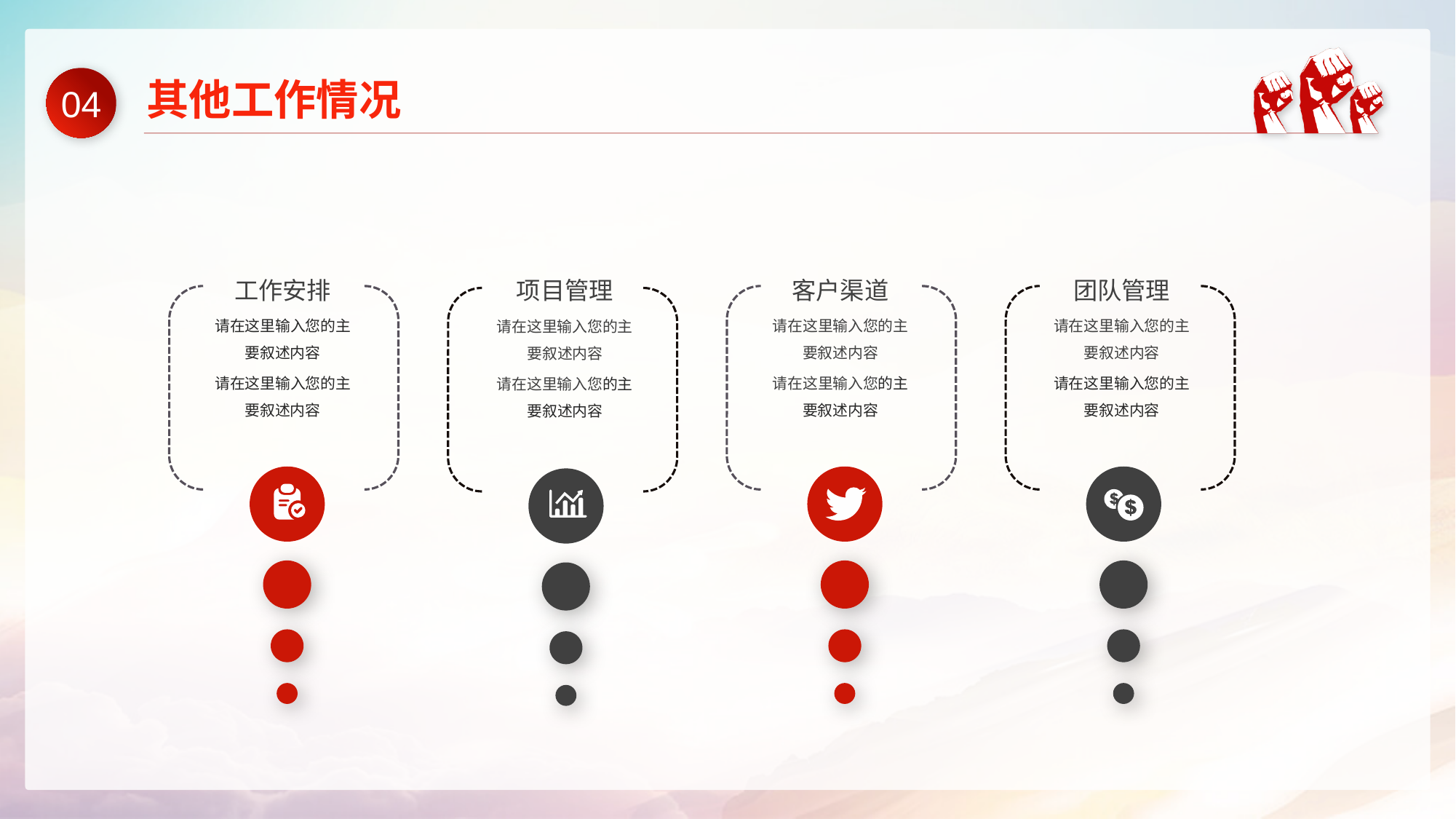

其他工作情况
04
工作安排
请在这里输入您的主要叙述内容
请在这里输入您的主要叙述内容
客户渠道
请在这里输入您的主要叙述内容
请在这里输入您的主要叙述内容
团队管理
请在这里输入您的主要叙述内容
请在这里输入您的主要叙述内容
项目管理
请在这里输入您的主要叙述内容
请在这里输入您的主要叙述内容